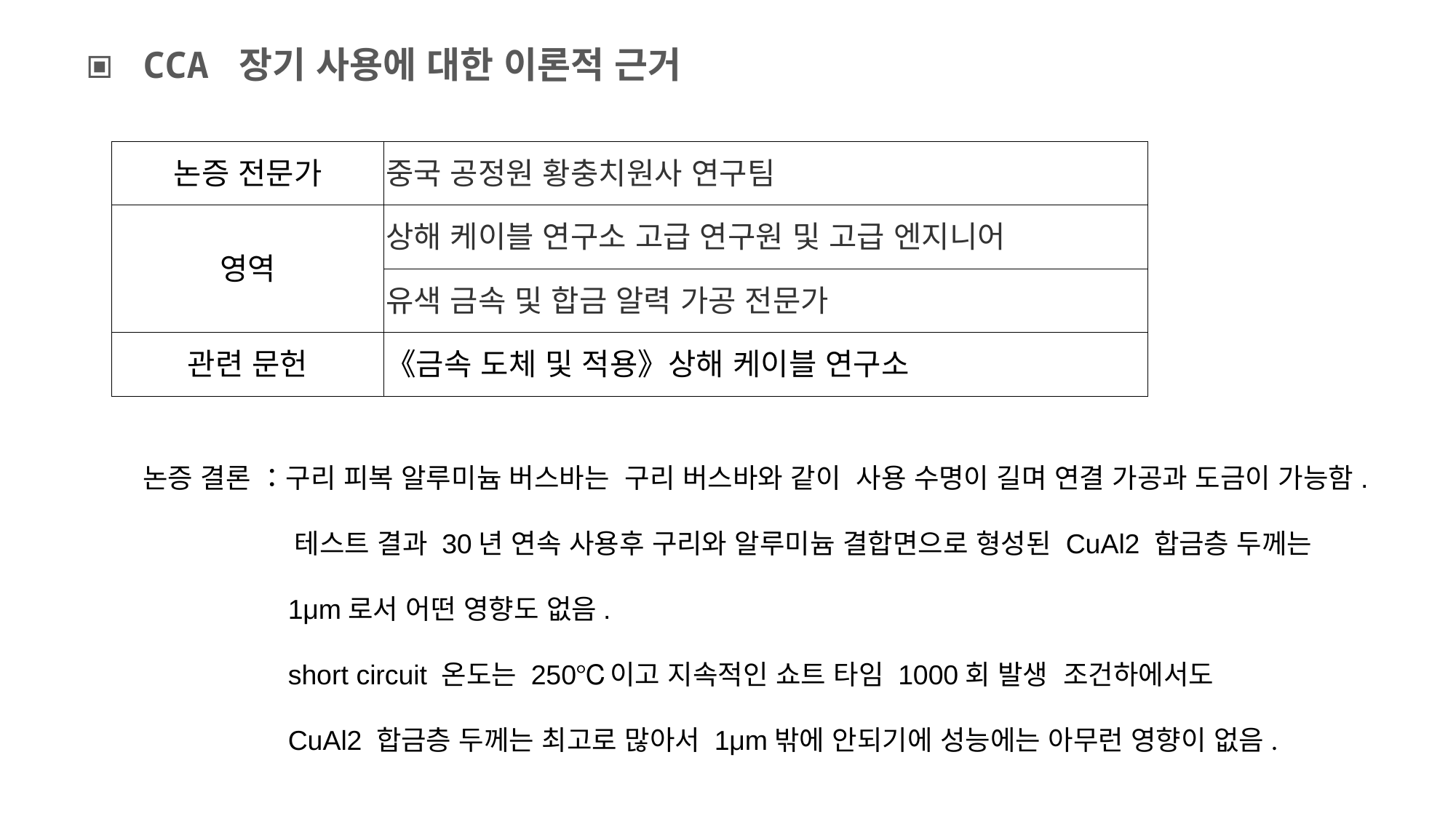

▣ CCA 장기 사용에 대한 이론적 근거
| 논증 전문가 | 중국 공정원 황충치원사 연구팀 |
| --- | --- |
| 영역 | 상해 케이블 연구소 고급 연구원 및 고급 엔지니어 |
|  | 유색 금속 및 합금 알력 가공 전문가 |
| 관련 문헌 | 《금속 도체 및 적용》상해 케이블 연구소 |
논증 결론 ：구리 피복 알루미늄 버스바는  구리 버스바와 같이  사용 수명이 길며 연결 가공과 도금이 가능함.
                   테스트 결과 30년 연속 사용후 구리와 알루미늄 결합면으로 형성된 CuAl2 합금층 두께는
                   1μm로서 어떤 영향도 없음.
                   short circuit 온도는 250℃이고 지속적인 쇼트 타임 1000회 발생  조건하에서도
                   CuAl2 합금층 두께는 최고로 많아서 1μm밖에 안되기에 성능에는 아무런 영향이 없음.